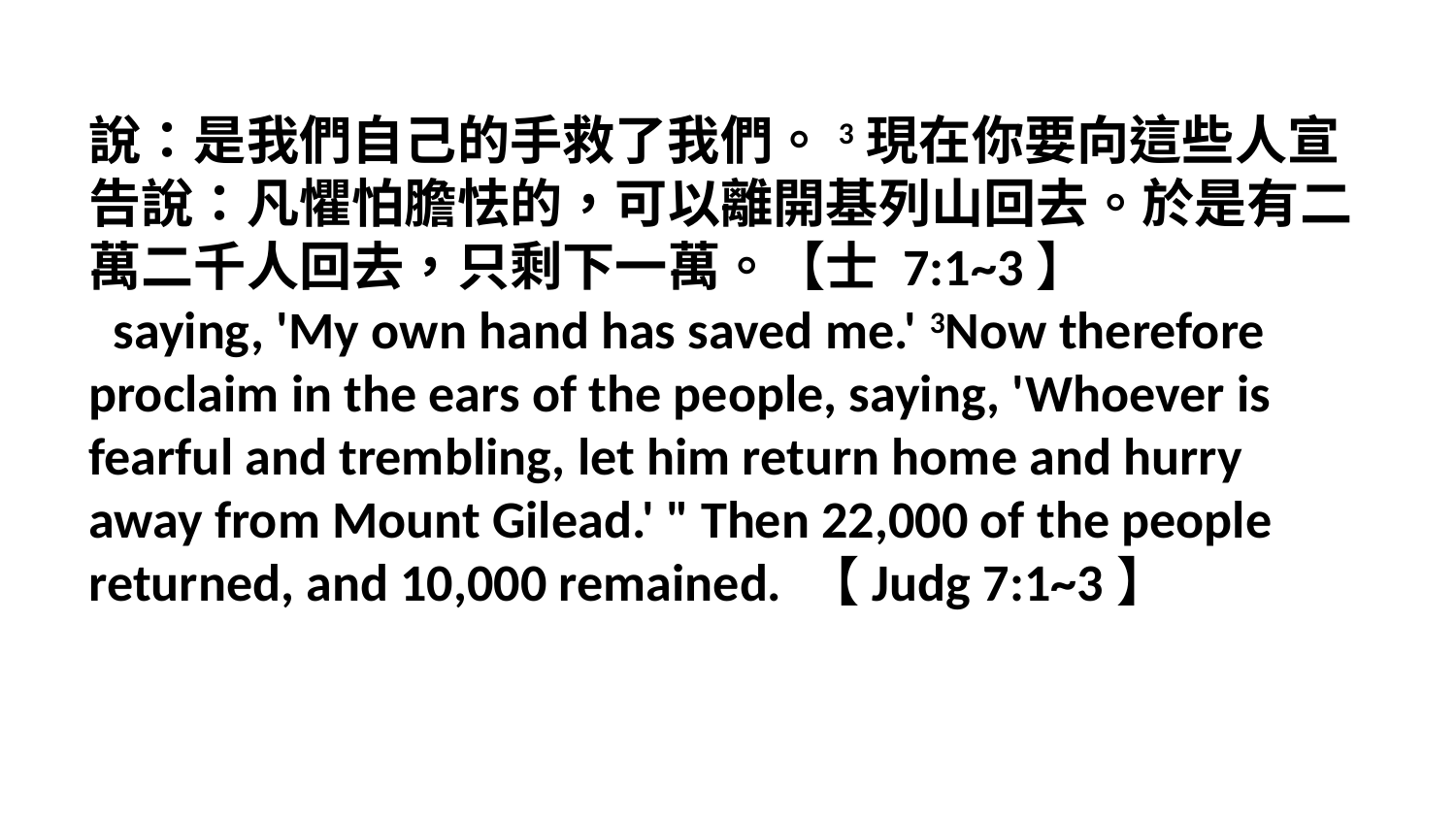

說：是我們自己的手救了我們。3現在你要向這些人宣告說：凡懼怕膽怯的，可以離開基列山回去。於是有二萬二千人回去，只剩下一萬。【士 7:1~3】
 saying, 'My own hand has saved me.' 3Now therefore proclaim in the ears of the people, saying, 'Whoever is fearful and trembling, let him return home and hurry away from Mount Gilead.' " Then 22,000 of the people returned, and 10,000 remained. 【Judg 7:1~3】